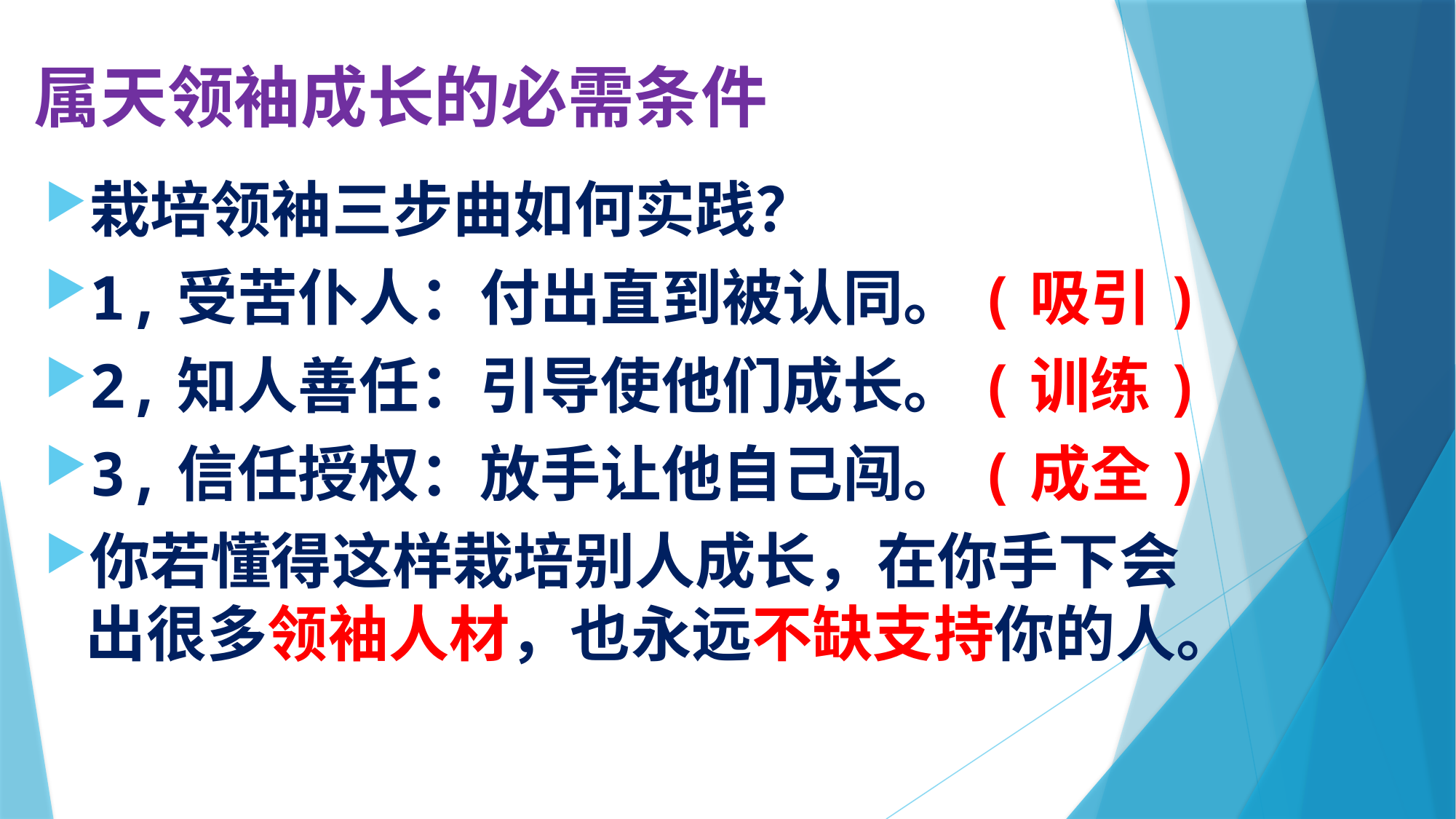

# 属天领袖成长的必需条件
栽培领袖三步曲如何实践？
1,受苦仆人：付出直到被认同。(吸引)
2,知人善任：引导使他们成长。(训练)
3,信任授权：放手让他自己闯。(成全)
你若懂得这样栽培别人成长，在你手下会出很多领袖人材，也永远不缺支持你的人。